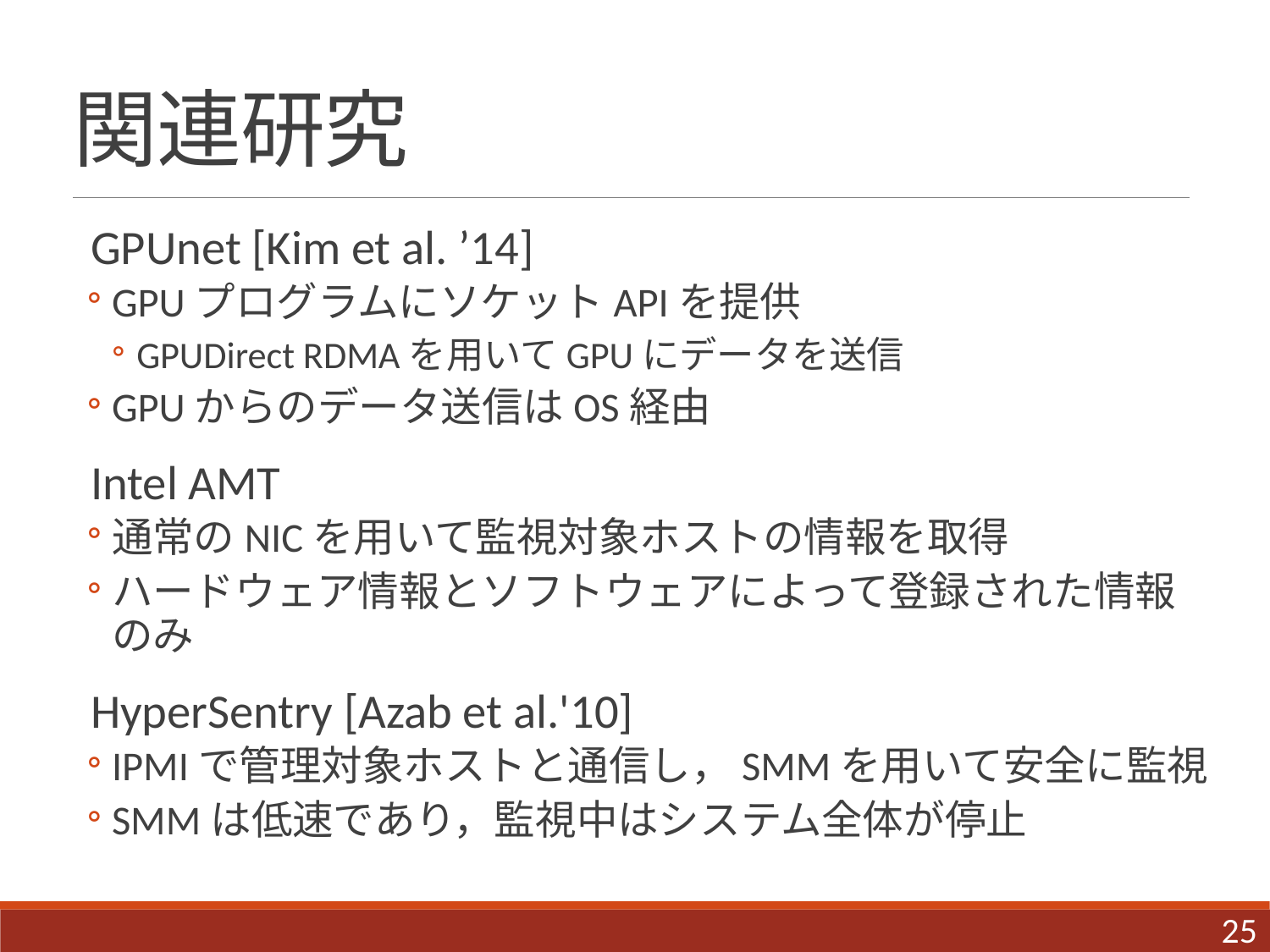

# 関連研究
GPUnet [Kim et al. ’14]
GPUプログラムにソケットAPIを提供
GPUDirect RDMAを用いてGPUにデータを送信
GPUからのデータ送信はOS経由
Intel AMT
通常のNICを用いて監視対象ホストの情報を取得
ハードウェア情報とソフトウェアによって登録された情報のみ
HyperSentry [Azab et al.'10]
IPMIで管理対象ホストと通信し，SMMを用いて安全に監視
SMMは低速であり，監視中はシステム全体が停止
25